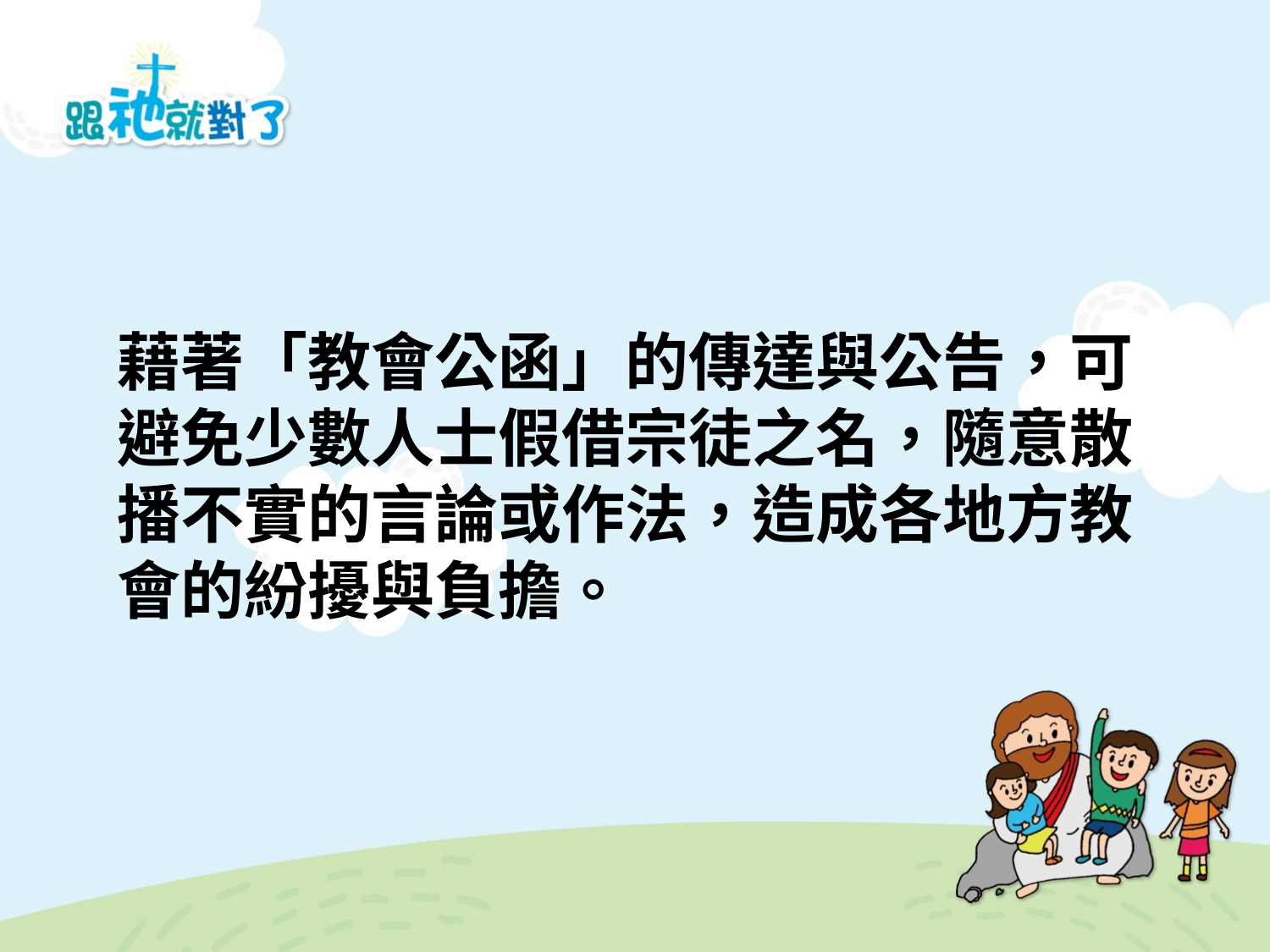

藉著「教會公函」的傳達與公告，可避免少數人士假借宗徒之名，隨意散播不實的言論或作法，造成各地方教會的紛擾與負擔。